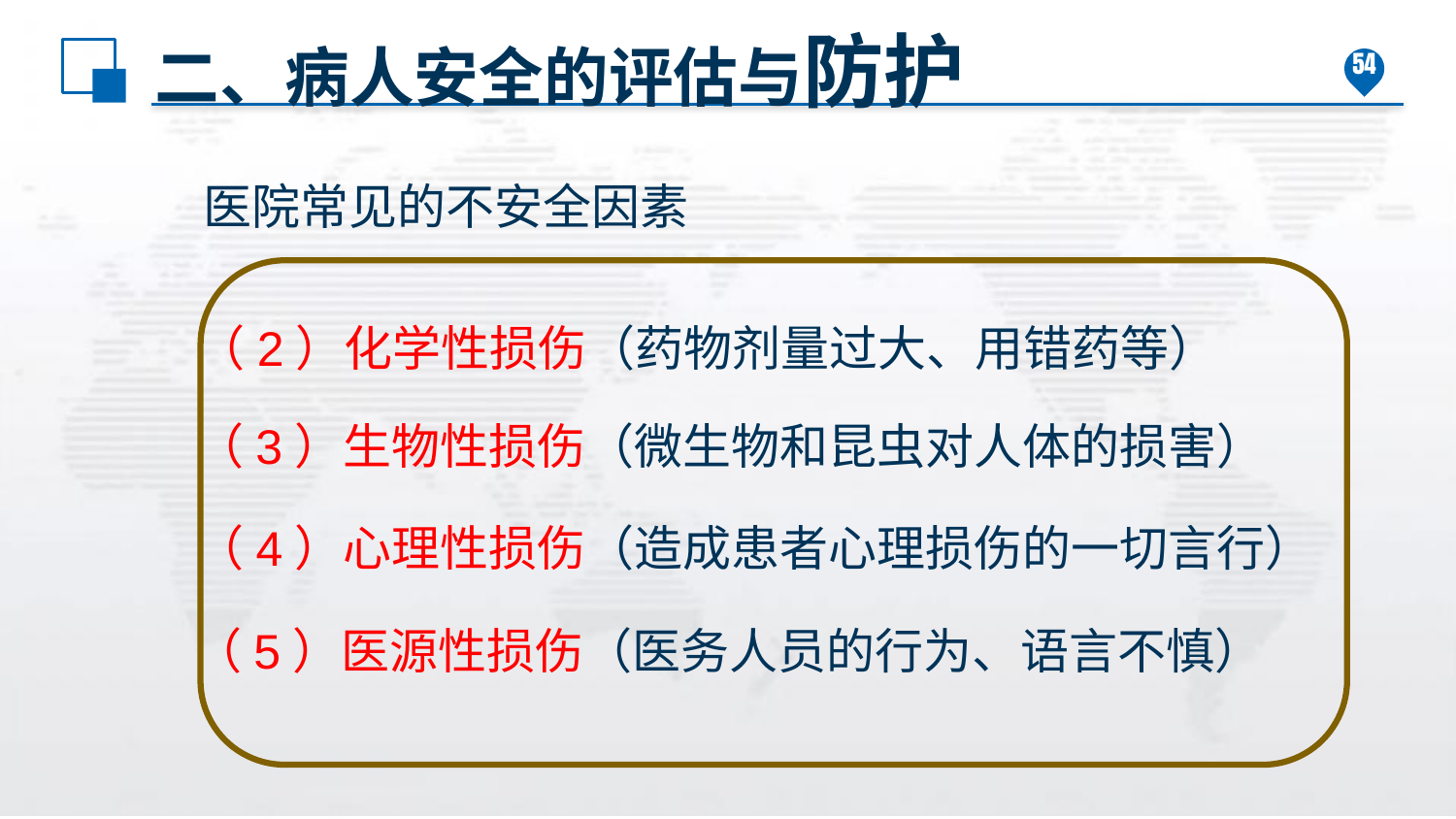

# 二、病人安全的评估与防护
54
医院常见的不安全因素

（2）化学性损伤（药物剂量过大、用错药等）
（3）生物性损伤（微生物和昆虫对人体的损害）
（4）心理性损伤（造成患者心理损伤的一切言行）
（5）医源性损伤（医务人员的行为、语言不慎）